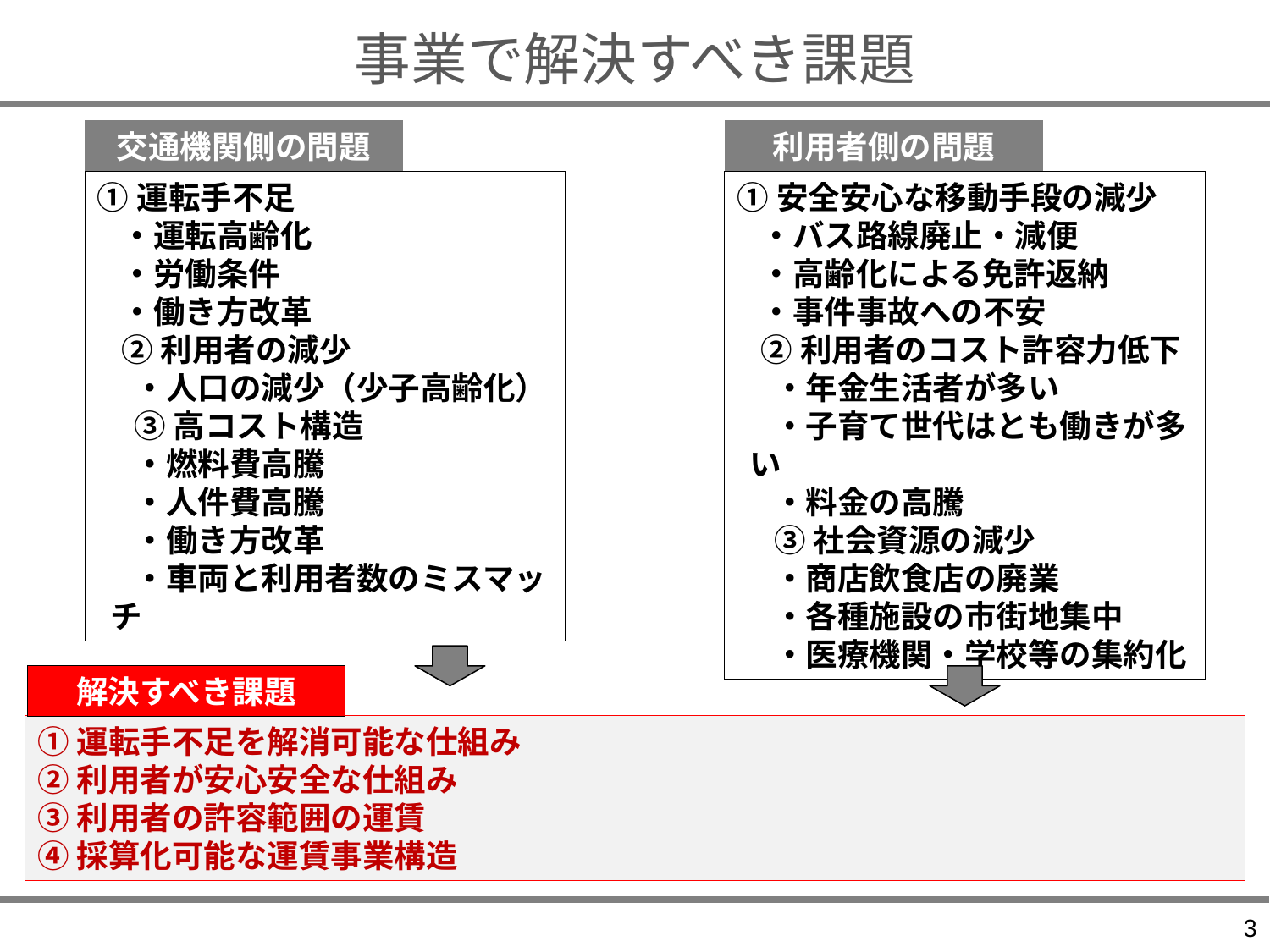

事業で解決すべき課題
交通機関側の問題
利用者側の問題
①運転手不足
・運転高齢化
・労働条件
・働き方改革
②利用者の減少
・人口の減少（少子高齢化）
③高コスト構造
・燃料費高騰
・人件費高騰
・働き方改革
・車両と利用者数のミスマッチ
①安全安心な移動手段の減少
・バス路線廃止・減便
・高齢化による免許返納
・事件事故への不安
②利用者のコスト許容力低下
・年金生活者が多い
・子育て世代はとも働きが多い
・料金の高騰
③社会資源の減少
・商店飲食店の廃業
・各種施設の市街地集中
・医療機関・学校等の集約化

解決すべき課題

①運転手不足を解消可能な仕組み
②利用者が安心安全な仕組み
③利用者の許容範囲の運賃
④採算化可能な運賃事業構造
3